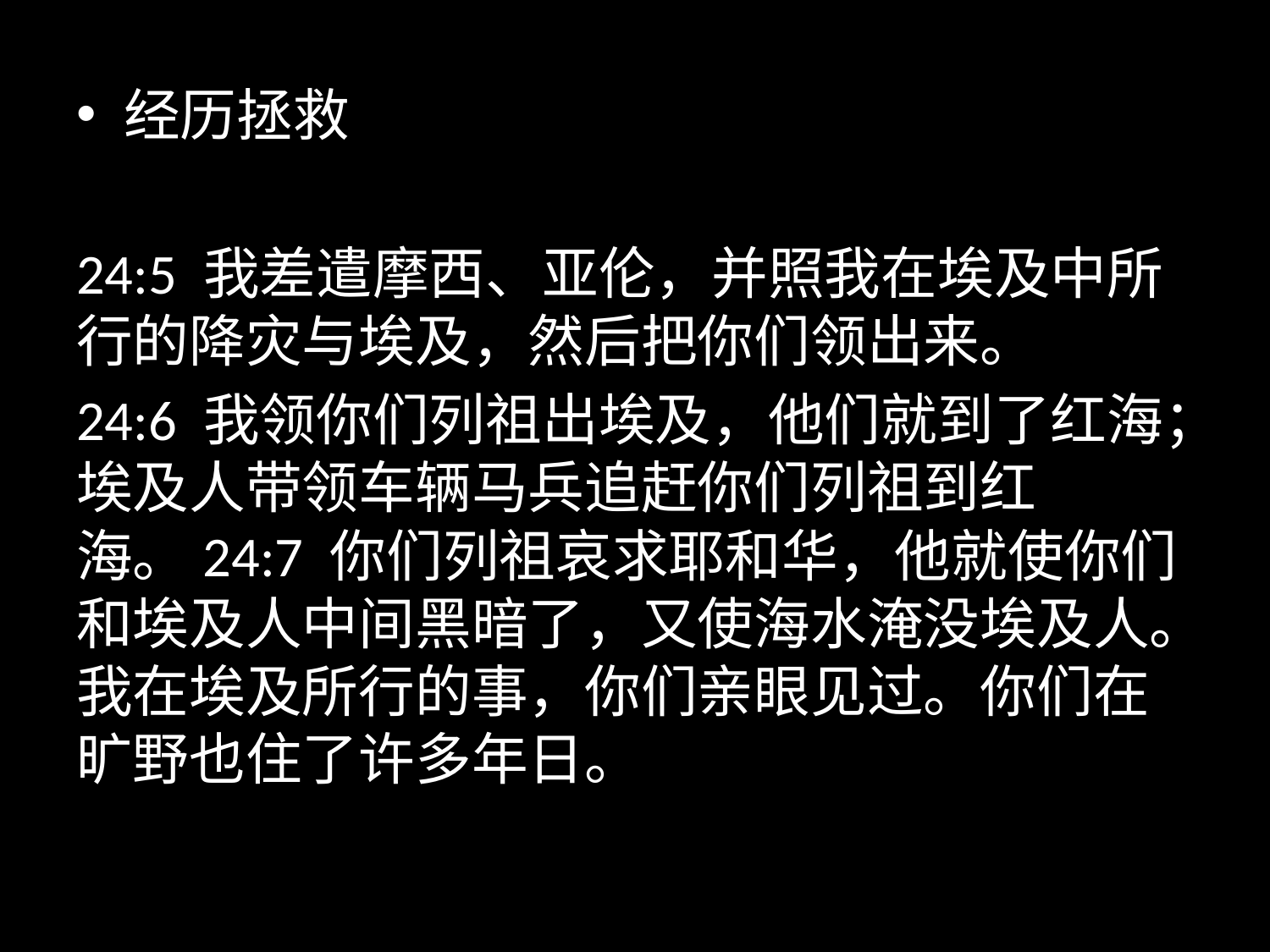

经历拯救

24:5 我差遣摩西、亚伦，并照我在埃及中所行的降灾与埃及，然后把你们领出来。
24:6 我领你们列祖出埃及，他们就到了红海；埃及人带领车辆马兵追赶你们列祖到红海。24:7 你们列祖哀求耶和华，他就使你们和埃及人中间黑暗了，又使海水淹没埃及人。我在埃及所行的事，你们亲眼见过。你们在旷野也住了许多年日。